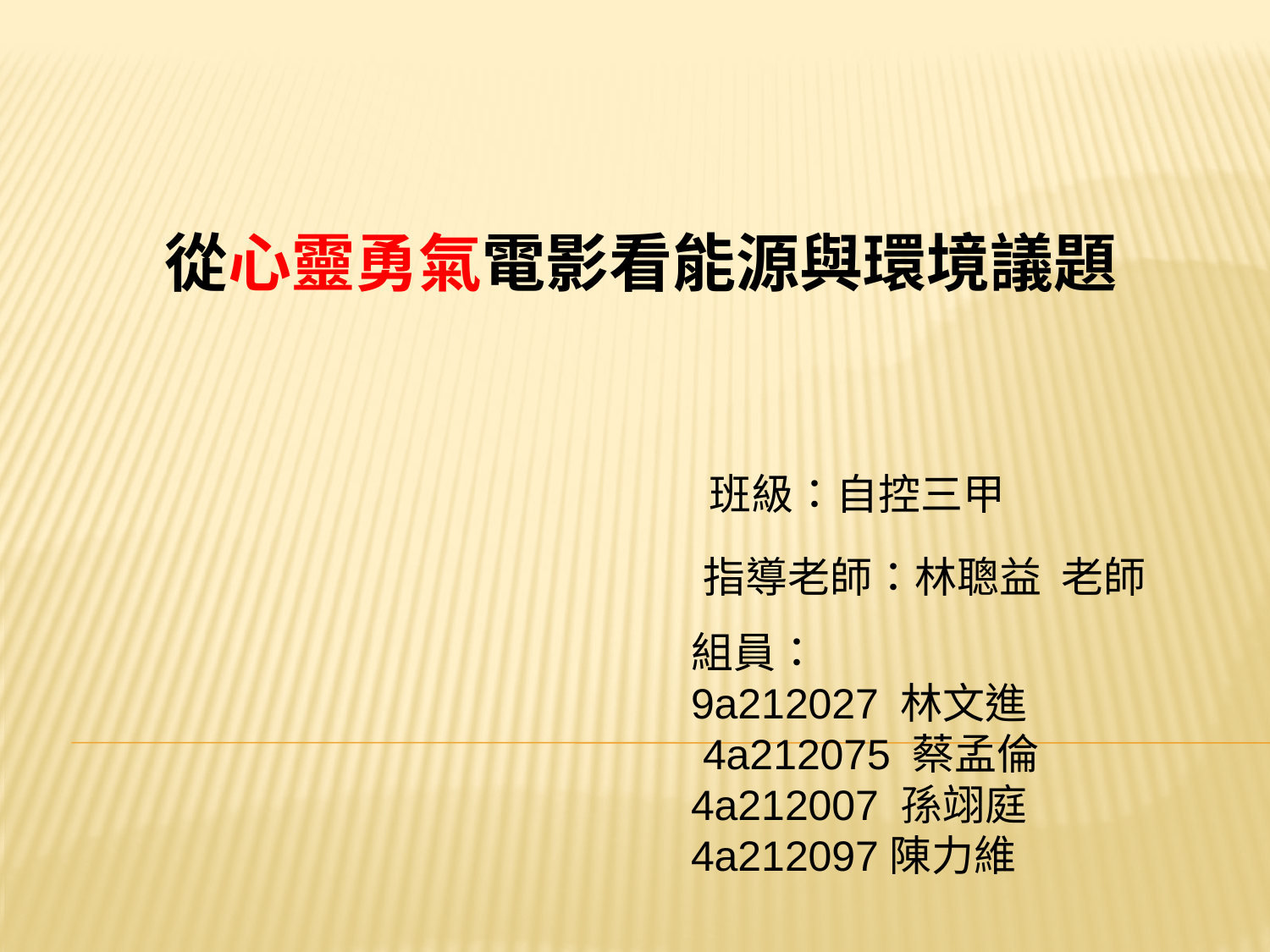

從心靈勇氣電影看能源與環境議題
班級：自控三甲
指導老師：林聰益  老師
組員：
9a212027 林文進
 4a212075 蔡孟倫
4a212007 孫翊庭
4a212097陳力維